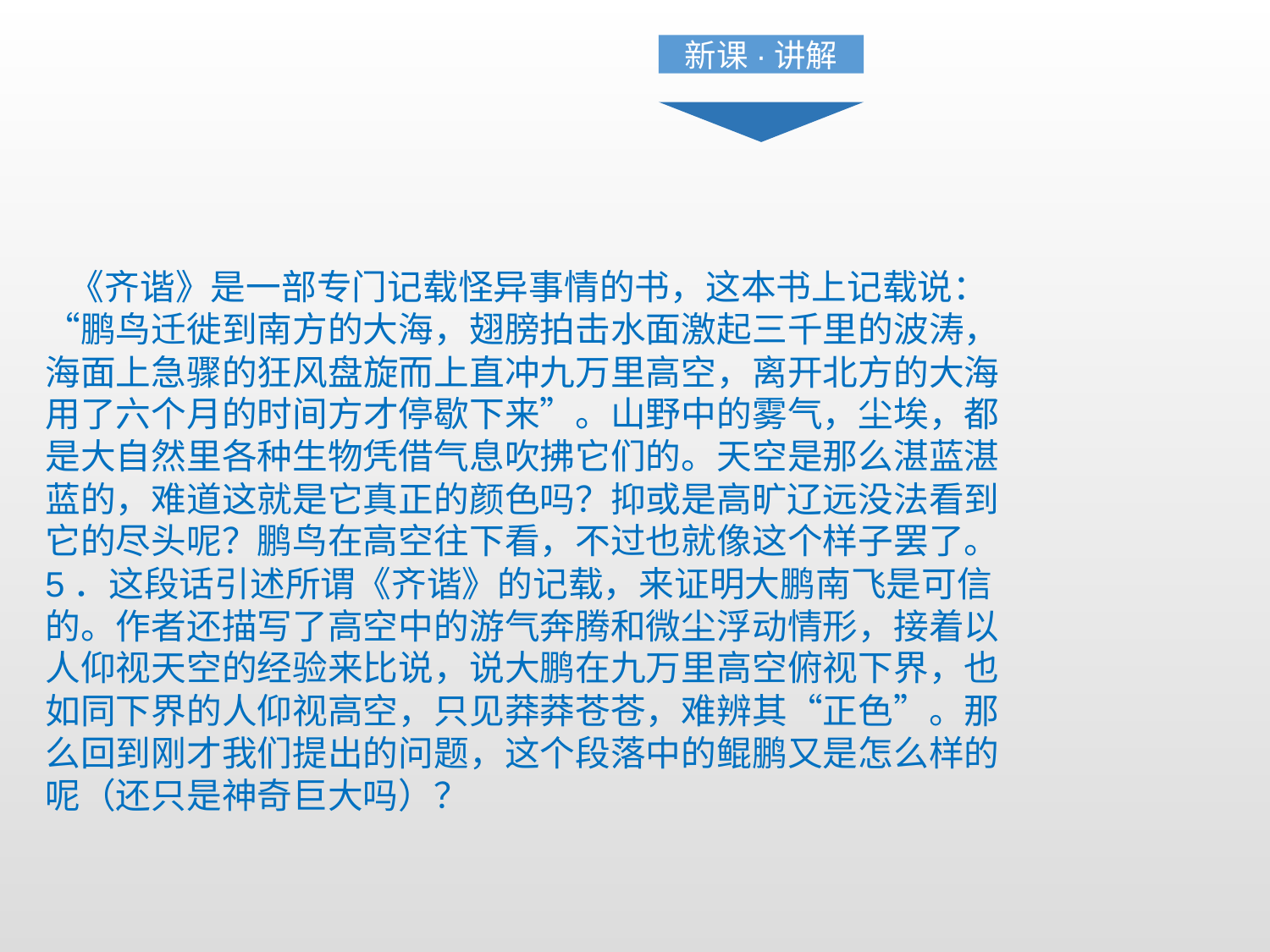

新课·讲解

  《齐谐》是一部专门记载怪异事情的书，这本书上记载说：“鹏鸟迁徙到南方的大海，翅膀拍击水面激起三千里的波涛，海面上急骤的狂风盘旋而上直冲九万里高空，离开北方的大海用了六个月的时间方才停歇下来”。山野中的雾气，尘埃，都是大自然里各种生物凭借气息吹拂它们的。天空是那么湛蓝湛蓝的，难道这就是它真正的颜色吗？抑或是高旷辽远没法看到它的尽头呢？鹏鸟在高空往下看，不过也就像这个样子罢了。
5．这段话引述所谓《齐谐》的记载，来证明大鹏南飞是可信的。作者还描写了高空中的游气奔腾和微尘浮动情形，接着以人仰视天空的经验来比说，说大鹏在九万里高空俯视下界，也如同下界的人仰视高空，只见莽莽苍苍，难辨其“正色”。那么回到刚才我们提出的问题，这个段落中的鲲鹏又是怎么样的呢（还只是神奇巨大吗）？